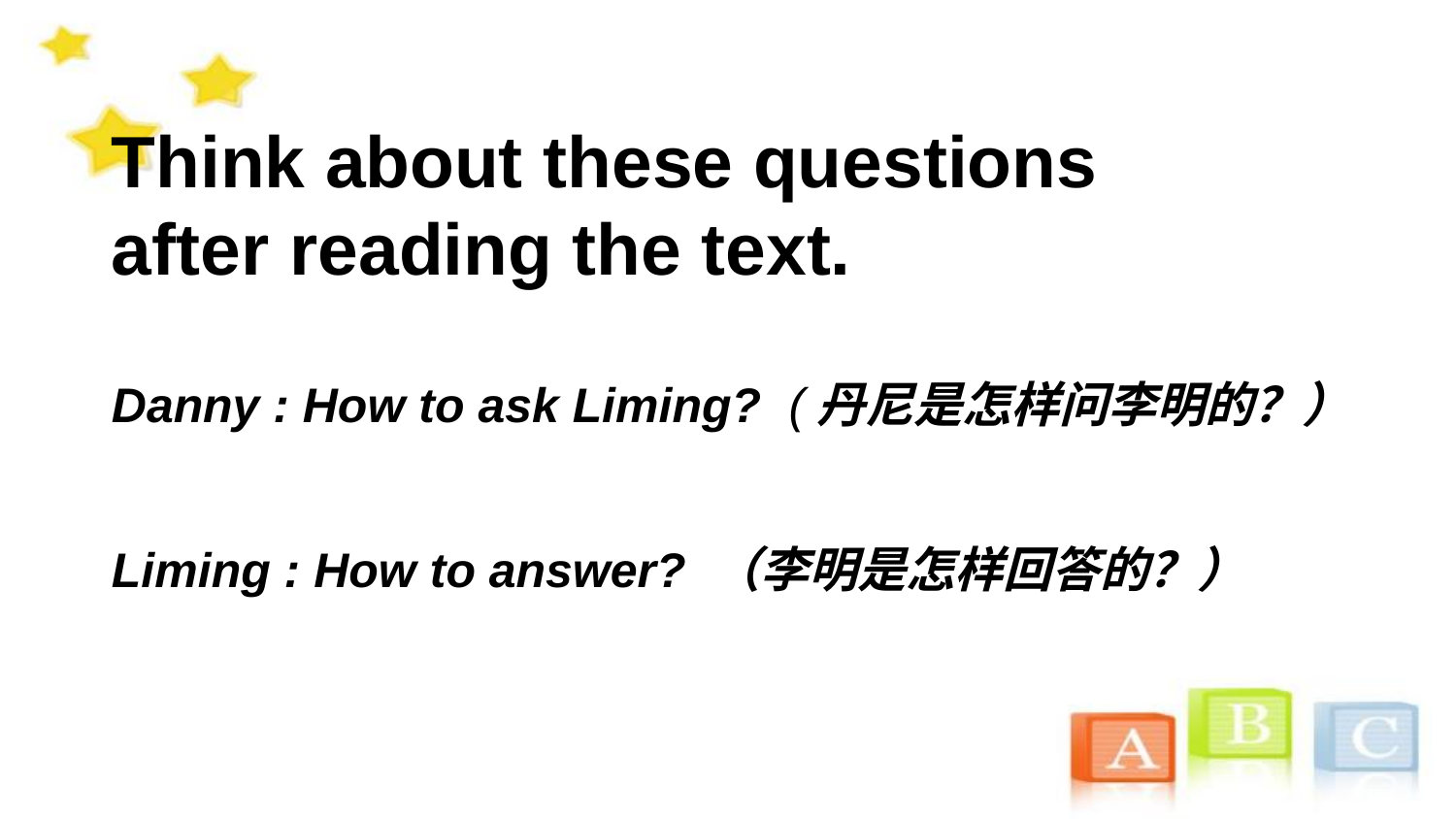

Think about these questions after reading the text.
Danny : How to ask Liming?  (丹尼是怎样问李明的？）

Liming : How to answer? （李明是怎样回答的？）